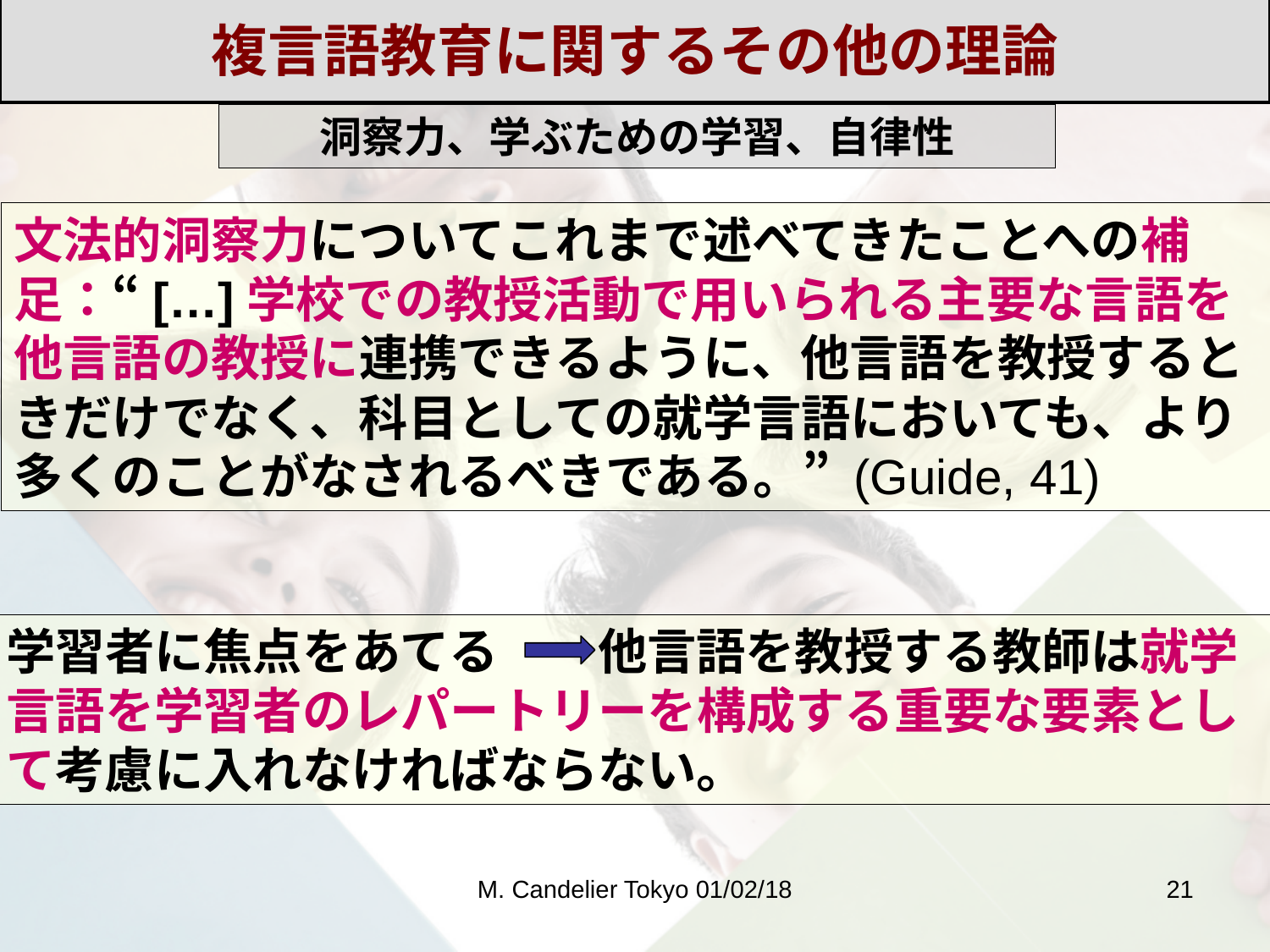

複言語教育に関するその他の理論
洞察力、学ぶための学習、自律性
文法的洞察力についてこれまで述べてきたことへの補足：“[…]学校での教授活動で用いられる主要な言語を他言語の教授に連携できるように、他言語を教授するときだけでなく、科目としての就学言語においても、より多くのことがなされるべきである。” (Guide, 41)
学習者に焦点をあてる         他言語を教授する教師は就学言語を学習者のレパートリーを構成する重要な要素として考慮に入れなければならない。

M. Candelier Tokyo 01/02/18
21